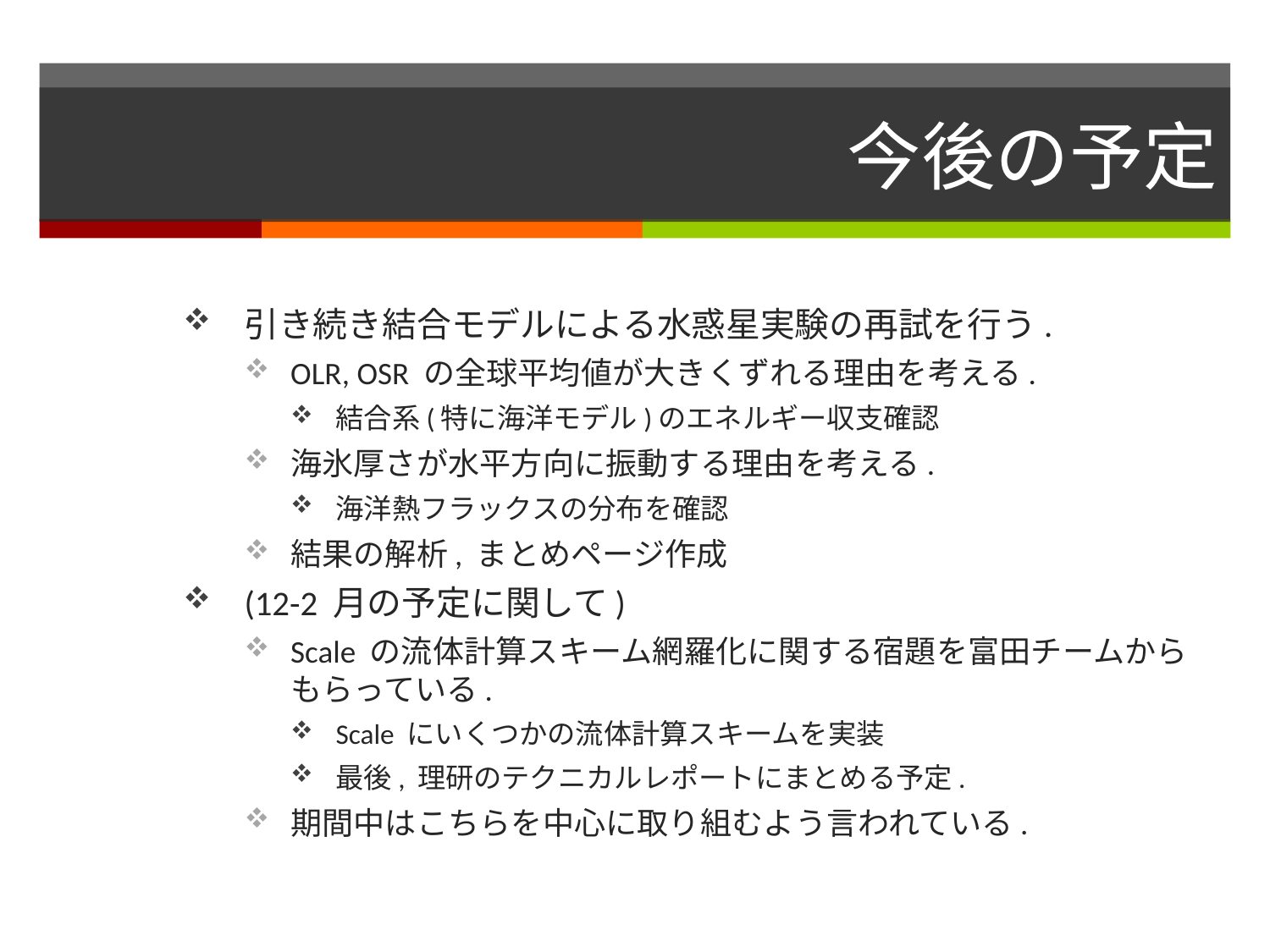

# 今後の予定
引き続き結合モデルによる水惑星実験の再試を行う.
OLR, OSR の全球平均値が大きくずれる理由を考える.
結合系(特に海洋モデル)のエネルギー収支確認
海氷厚さが水平方向に振動する理由を考える.
海洋熱フラックスの分布を確認
結果の解析, まとめページ作成
(12-2 月の予定に関して)
Scale の流体計算スキーム網羅化に関する宿題を富田チームからもらっている.
Scale にいくつかの流体計算スキームを実装
最後, 理研のテクニカルレポートにまとめる予定.
期間中はこちらを中心に取り組むよう言われている.